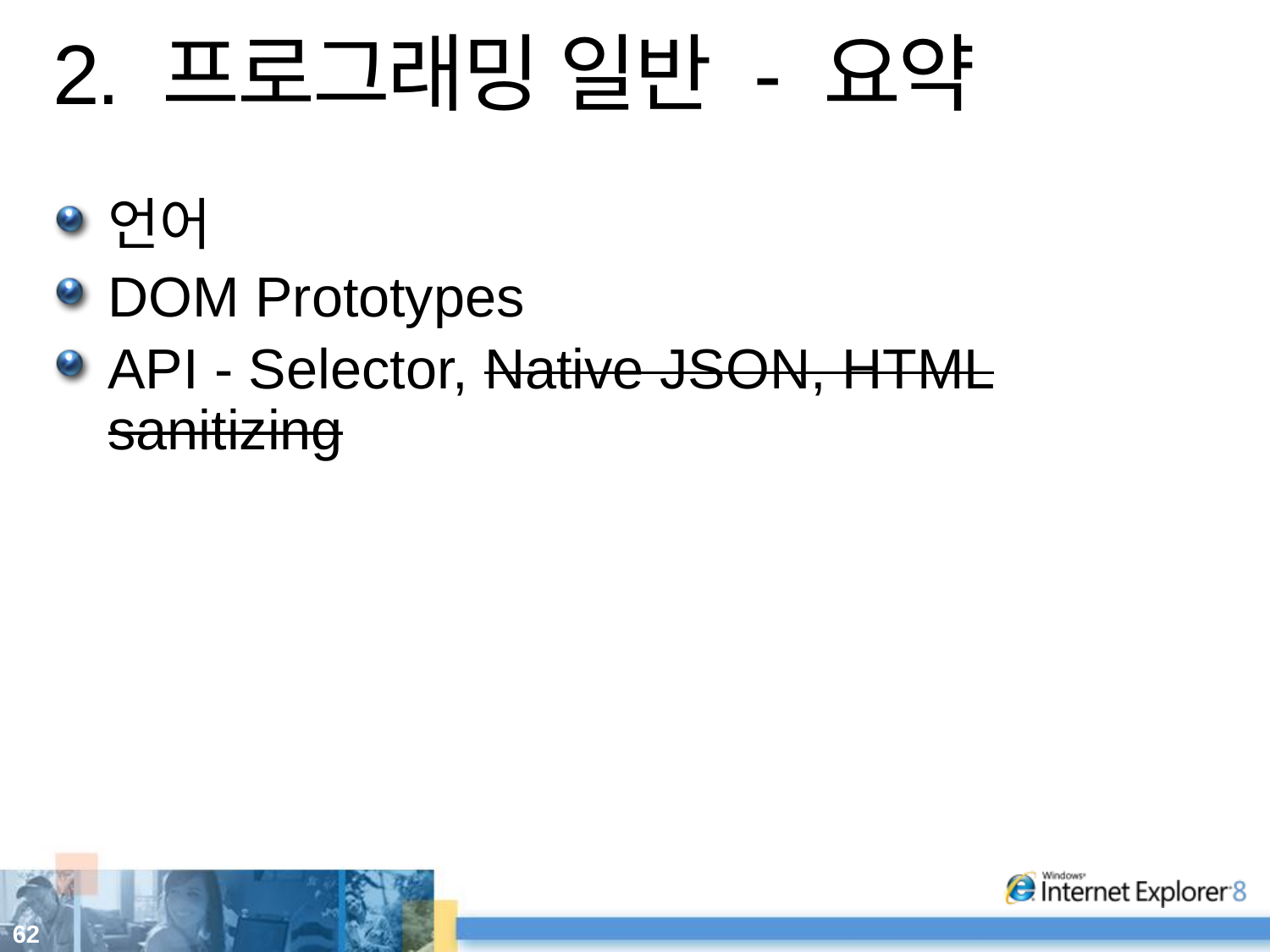

# 2. 프로그래밍 일반 - 요약
언어
DOM Prototypes
API - Selector, Native JSON, HTML sanitizing